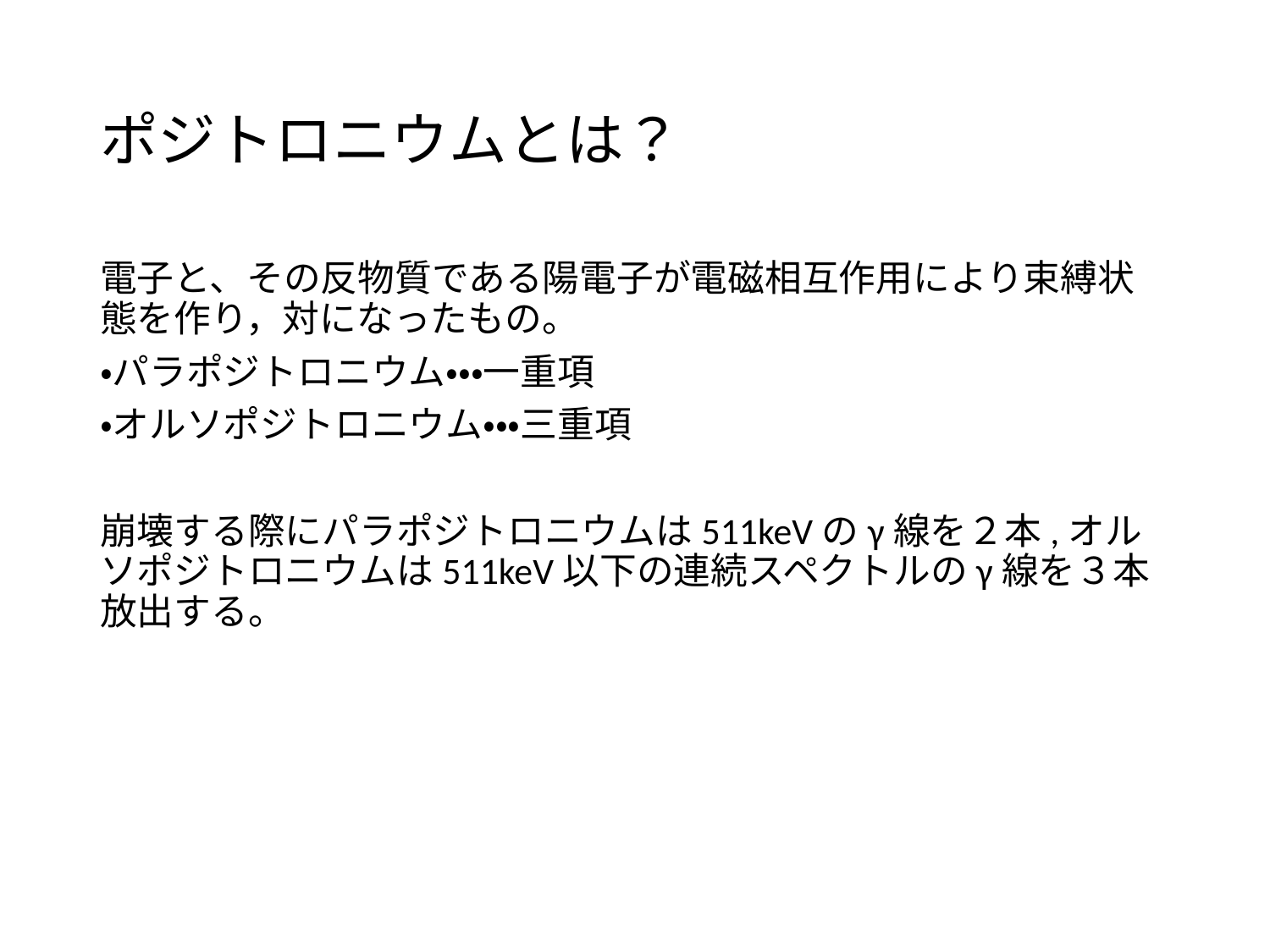

# ポジトロニウムとは？
電子と、その反物質である陽電子が電磁相互作用により束縛状態を作り，対になったもの。
・パラポジトロニウム・・・一重項
・オルソポジトロニウム・・・三重項

崩壊する際にパラポジトロニウムは511keVのγ線を２本,オルソポジトロニウムは511keV以下の連続スペクトルのγ線を３本放出する。